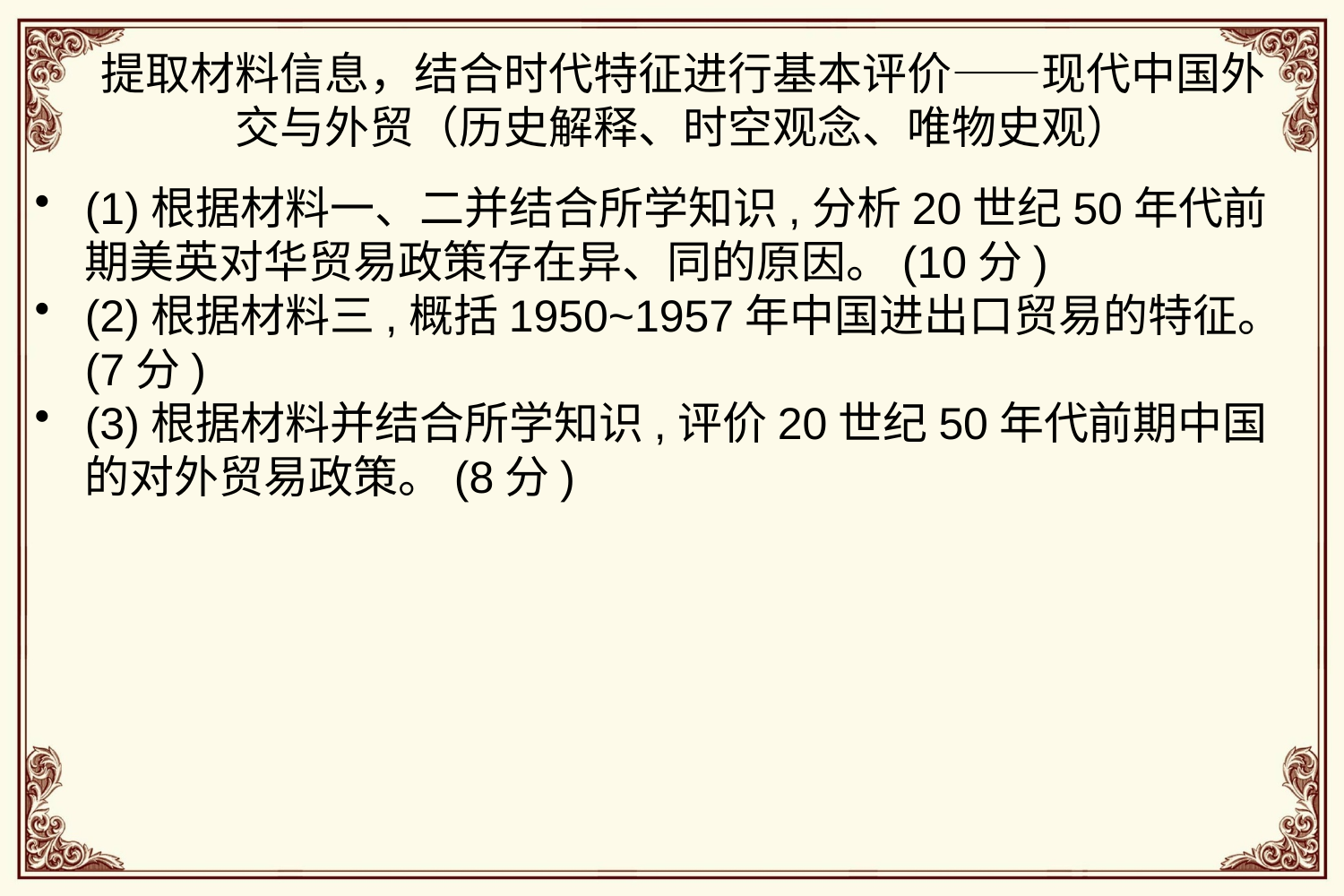

# 提取材料信息，结合时代特征进行基本评价——现代中国外交与外贸（历史解释、时空观念、唯物史观）
(1)根据材料一、二并结合所学知识,分析20世纪50年代前期美英对华贸易政策存在异、同的原因。(10分)
(2)根据材料三,概括1950~1957年中国进出口贸易的特征。(7分)
(3)根据材料并结合所学知识,评价20世纪50年代前期中国的对外贸易政策。(8分)